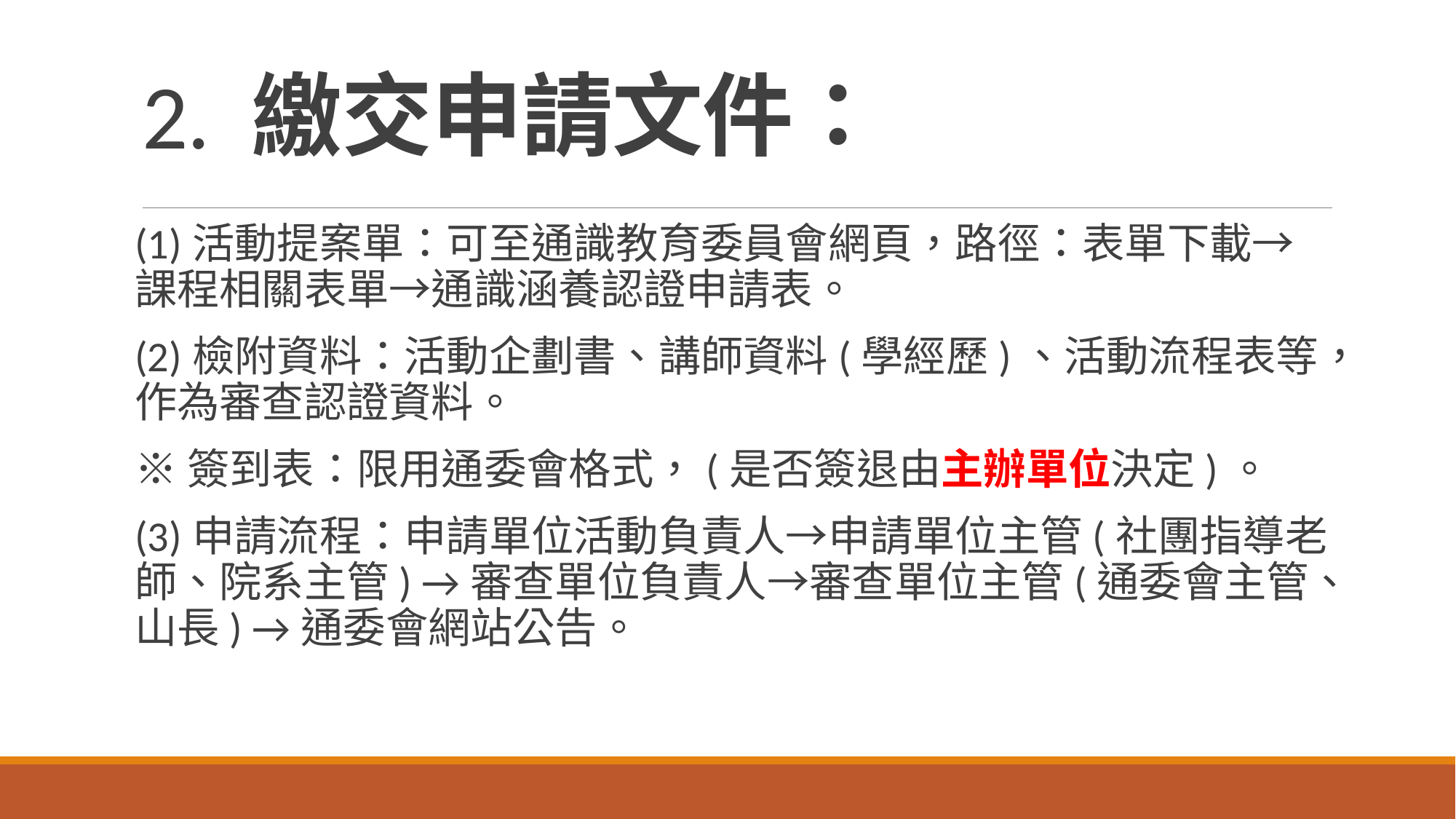

# 2. 繳交申請文件：
(1)活動提案單：可至通識教育委員會網頁，路徑：表單下載→課程相關表單→通識涵養認證申請表。
(2)檢附資料：活動企劃書、講師資料(學經歷)、活動流程表等，作為審查認證資料。
※簽到表：限用通委會格式，(是否簽退由主辦單位決定)。
(3)申請流程：申請單位活動負責人→申請單位主管(社團指導老師、院系主管) →審查單位負責人→審查單位主管(通委會主管、山長) →通委會網站公告。